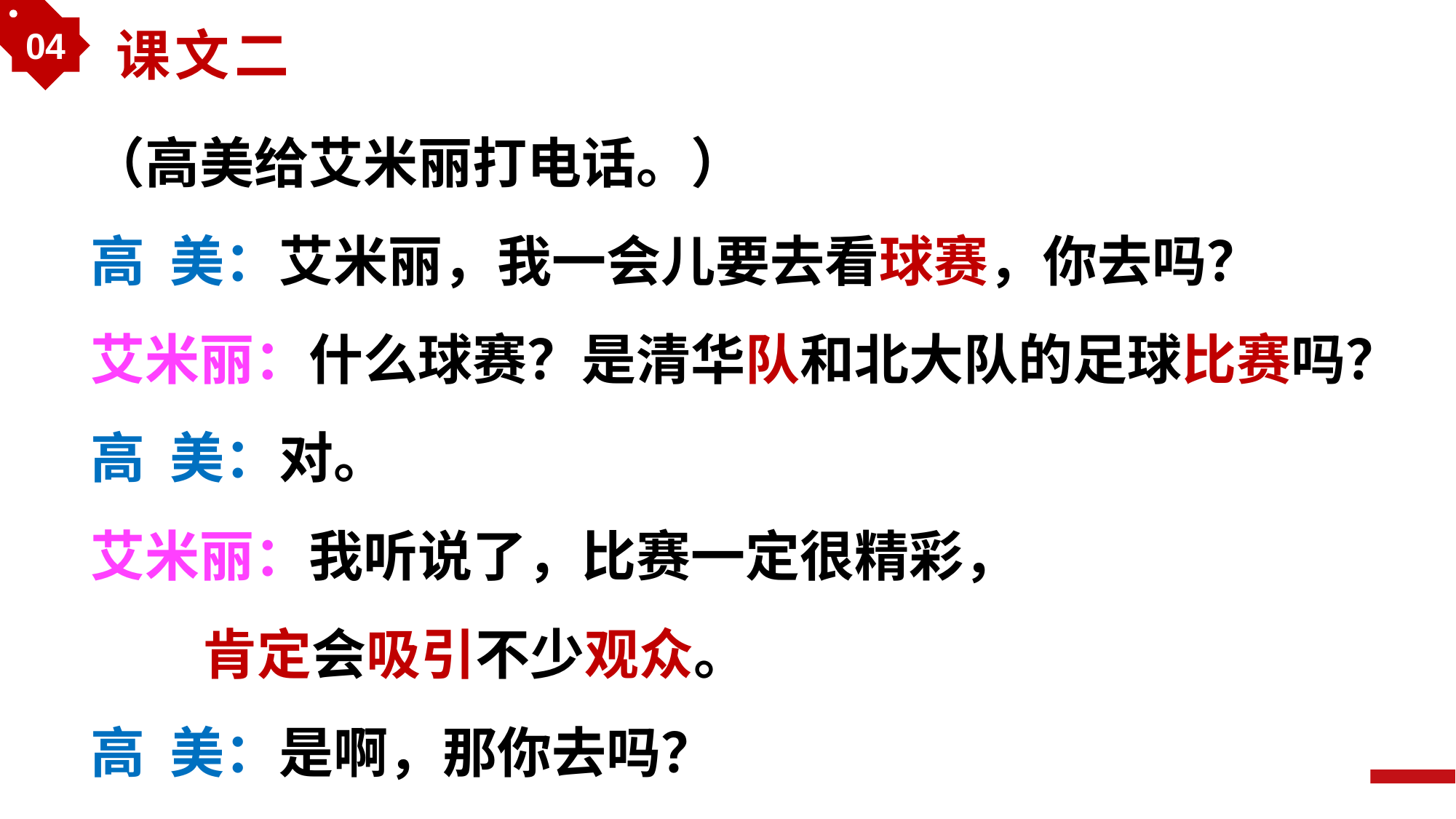

04
课文二
（高美给艾米丽打电话。）
高  美：艾米丽，我一会儿要去看球赛，你去吗？
艾米丽：什么球赛？是清华队和北大队的足球比赛吗？
高  美：对。
艾米丽：我听说了，比赛一定很精彩，
        肯定会吸引不少观众。
高  美：是啊，那你去吗？